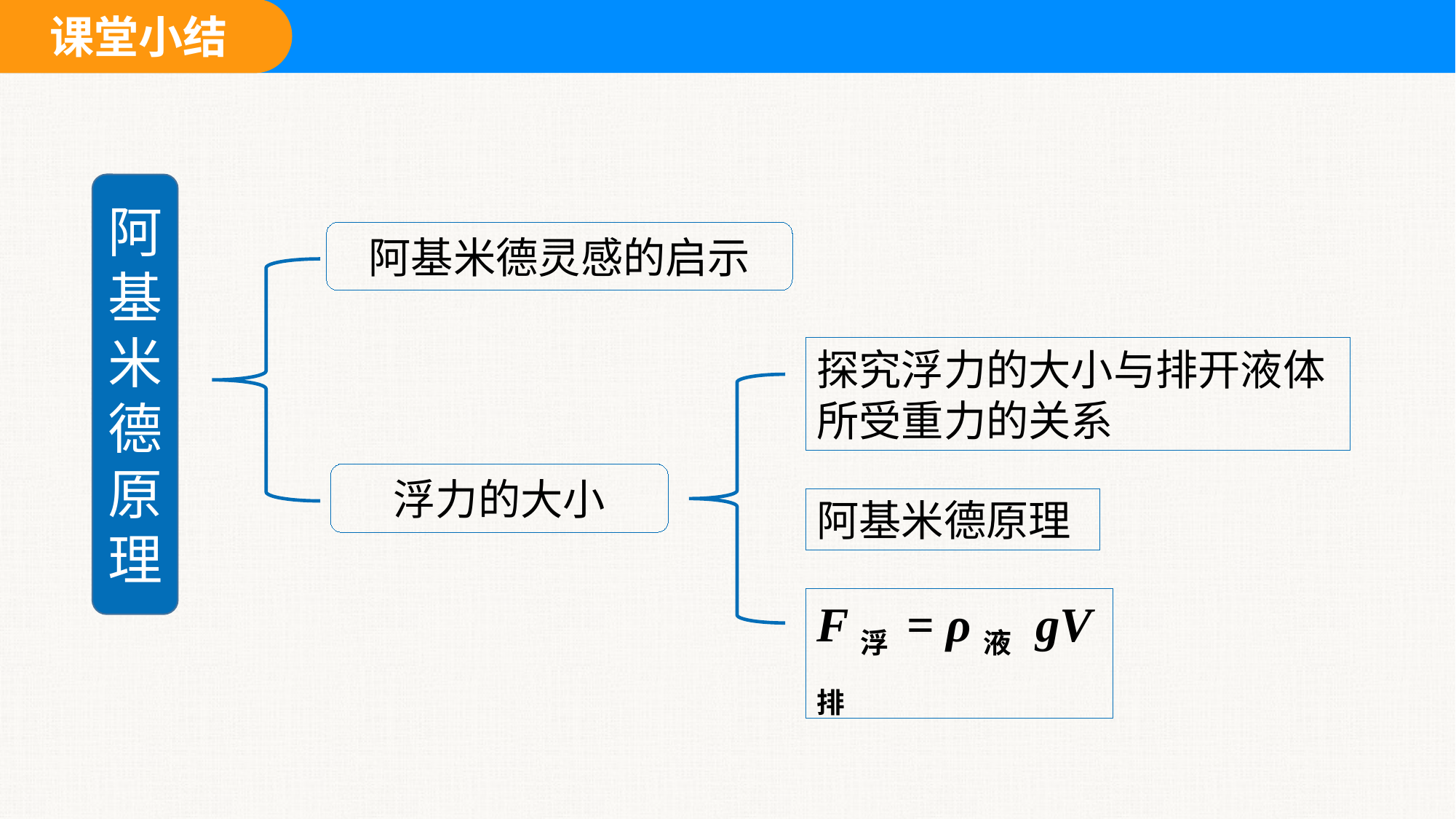

阿基米德原理
阿基米德灵感的启示

探究浮力的大小与排开液体所受重力的关系

浮力的大小
阿基米德原理
F浮 = ρ液  gV排